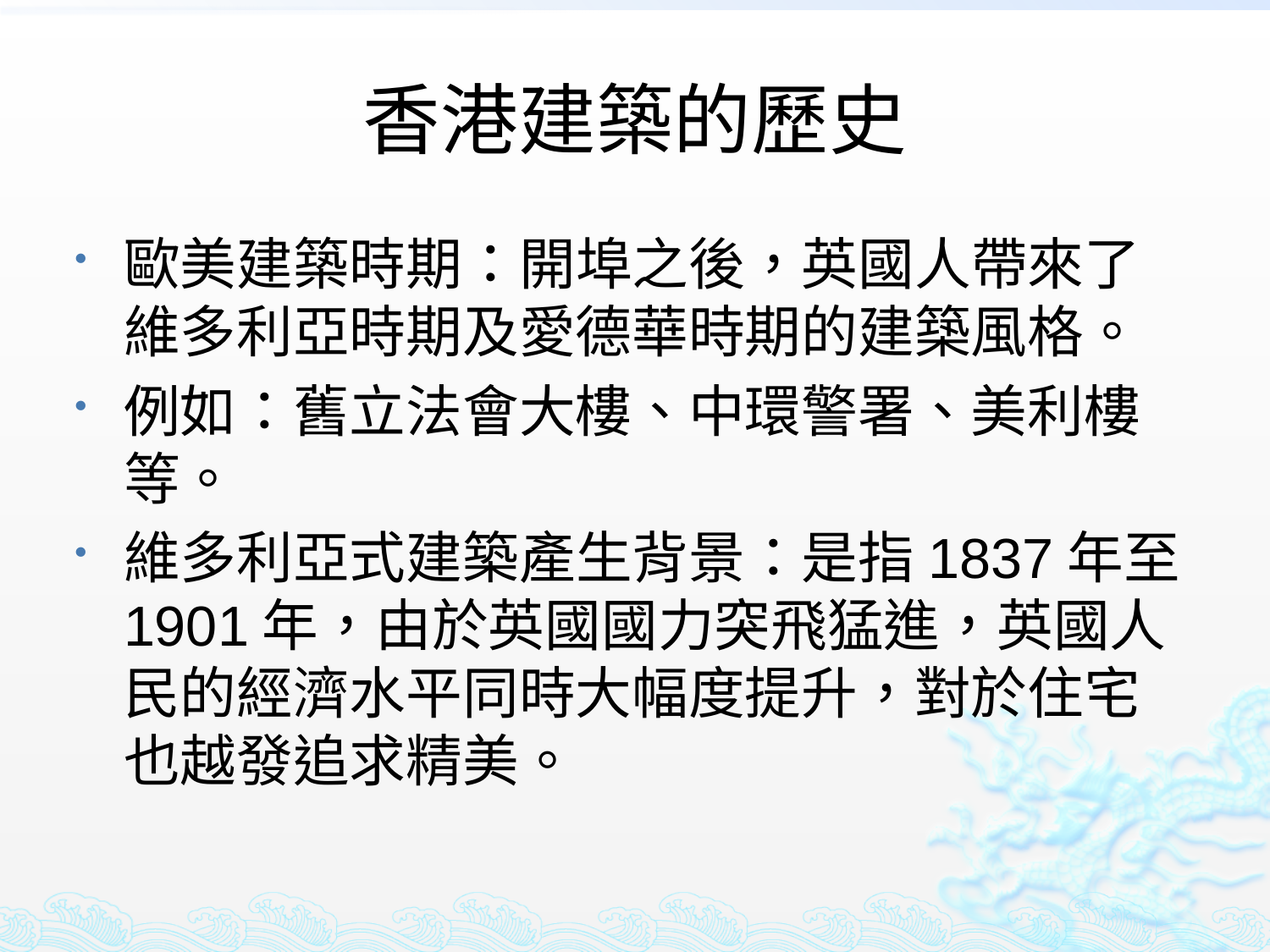

# 香港建築的歷史
歐美建築時期：開埠之後，英國人帶來了維多利亞時期及愛德華時期的建築風格。
例如：舊立法會大樓、中環警署、美利樓等。
維多利亞式建築產生背景：是指1837年至1901年，由於英國國力突飛猛進，英國人民的經濟水平同時大幅度提升，對於住宅也越發追求精美。